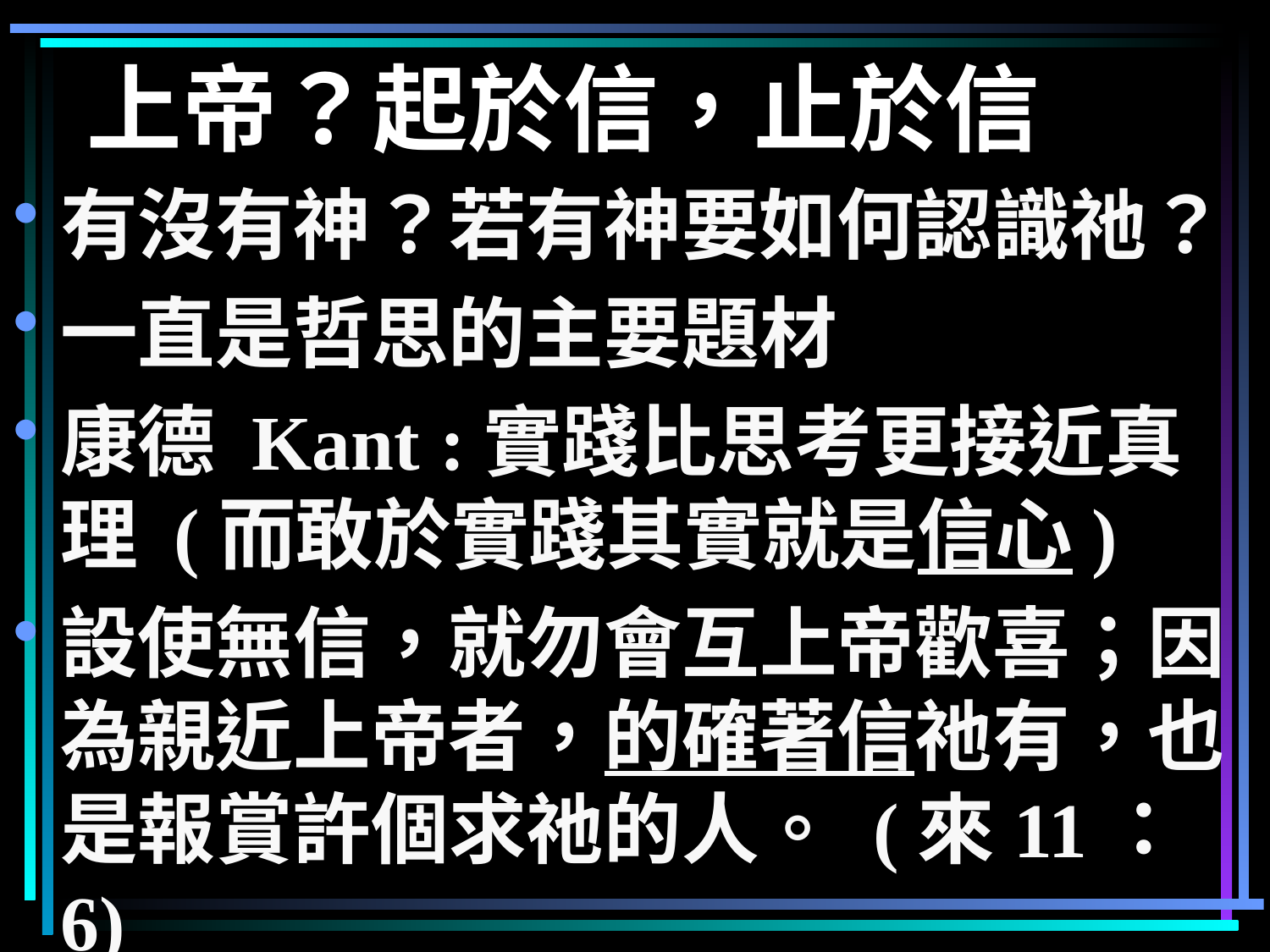

# 上帝？起於信，止於信
有沒有神？若有神要如何認識祂？
一直是哲思的主要題材
康德 Kant :實踐比思考更接近真理 (而敢於實踐其實就是信心)
設使無信，就勿會互上帝歡喜；因為親近上帝者，的確著信祂有，也是報賞許個求祂的人。 (來11：6)